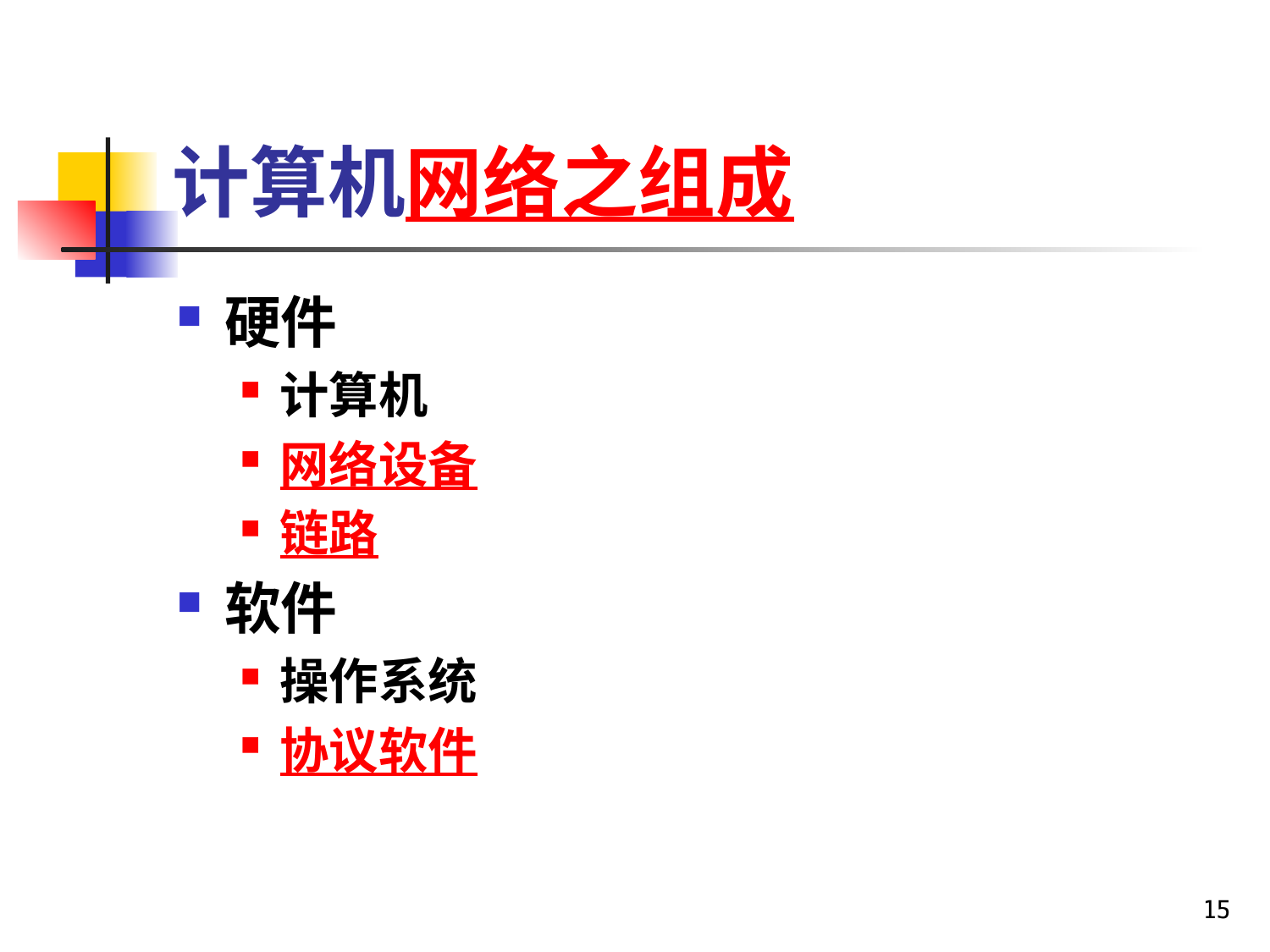

# 计算机网络之组成
硬件
计算机
网络设备
链路
软件
操作系统
协议软件
15